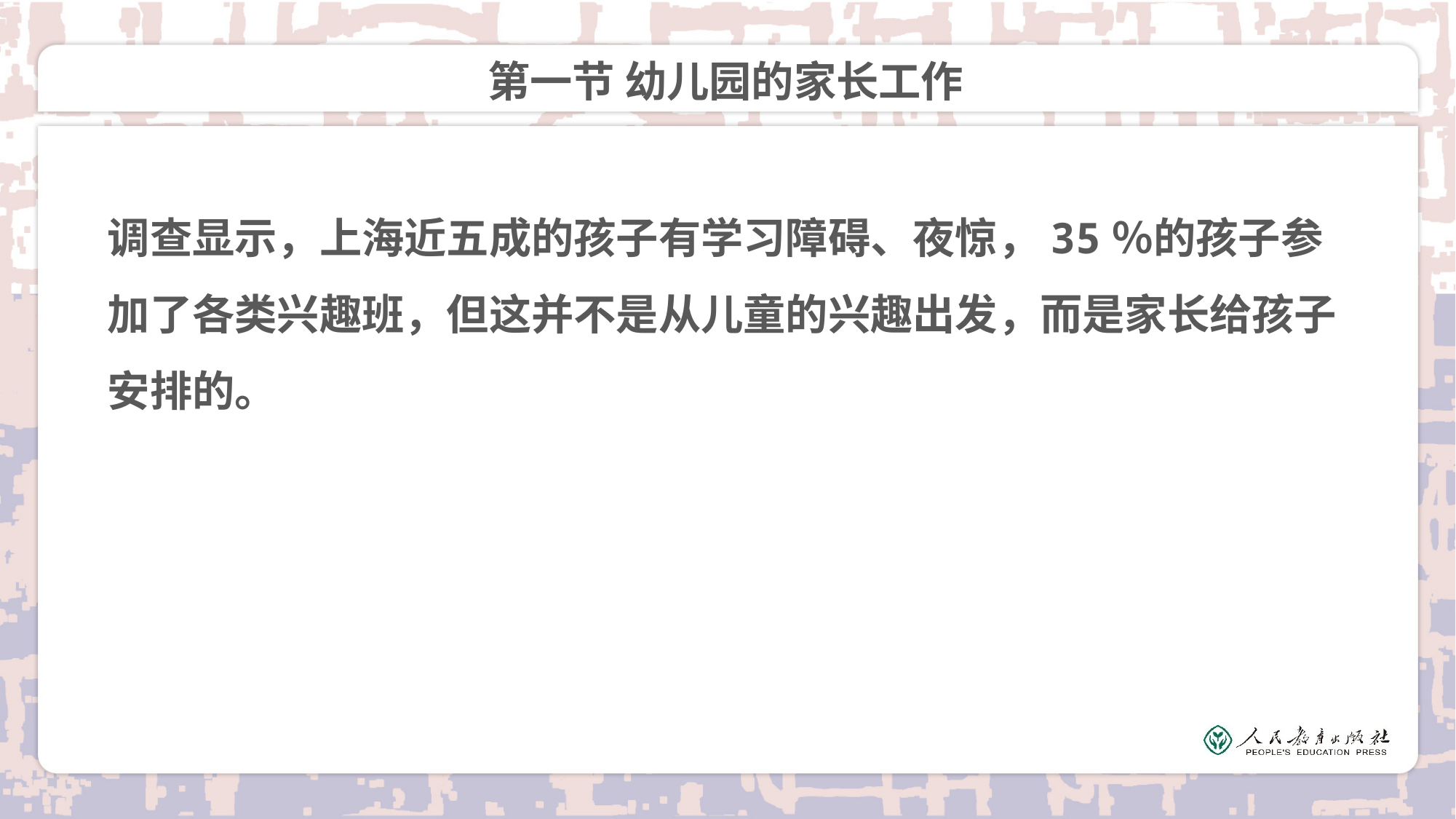

# 第一节 幼儿园的家长工作
调查显示，上海近五成的孩子有学习障碍、夜惊，35％的孩子参加了各类兴趣班，但这并不是从儿童的兴趣出发，而是家长给孩子安排的。